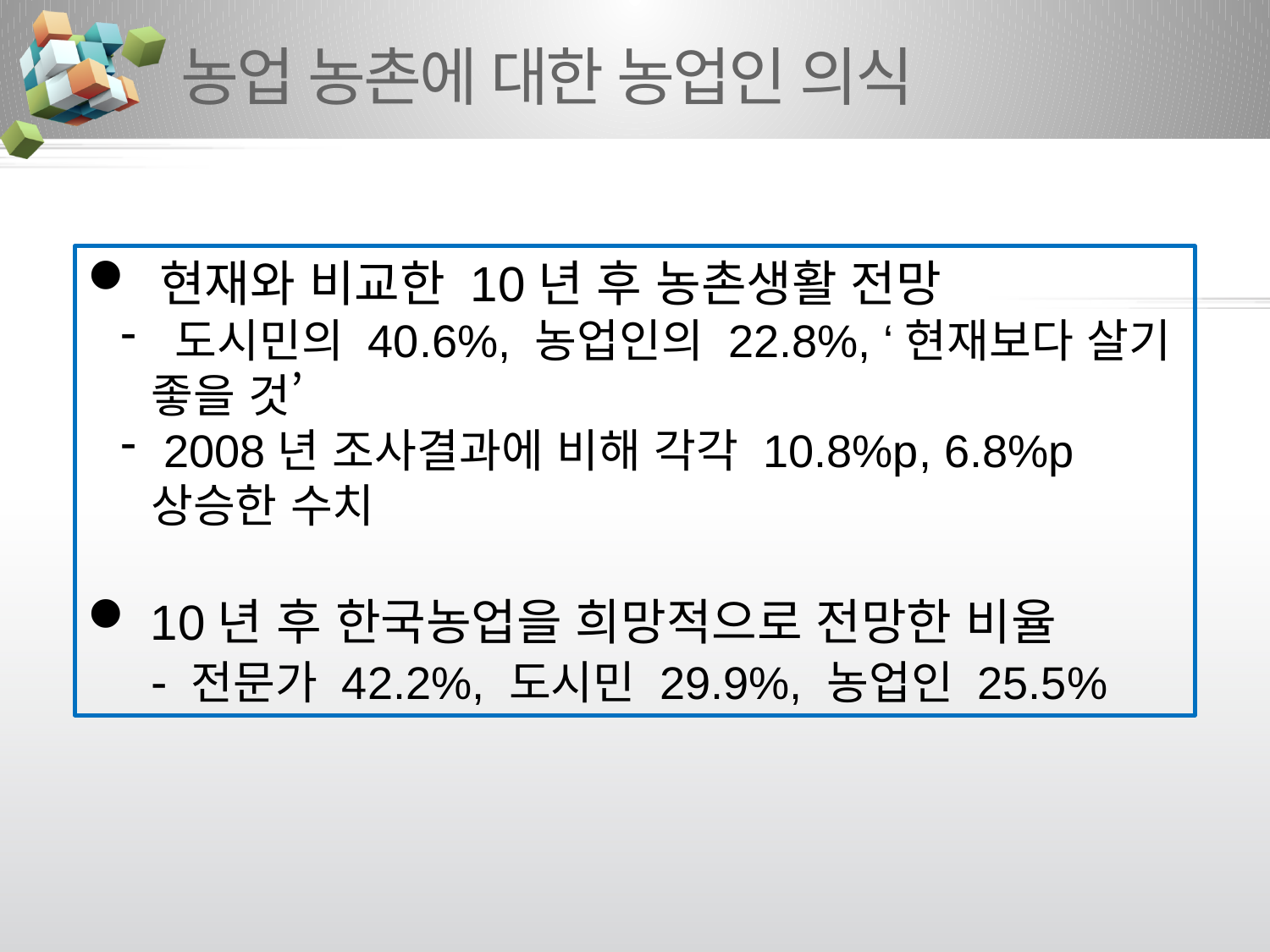

# 농업 농촌에 대한 농업인 의식
 현재와 비교한 10년 후 농촌생활 전망
 도시민의 40.6%, 농업인의 22.8%, ‘현재보다 살기 좋을 것’
 2008년 조사결과에 비해 각각 10.8%p, 6.8%p 상승한 수치

 10년 후 한국농업을 희망적으로 전망한 비율
- 전문가 42.2%, 도시민 29.9%, 농업인 25.5%